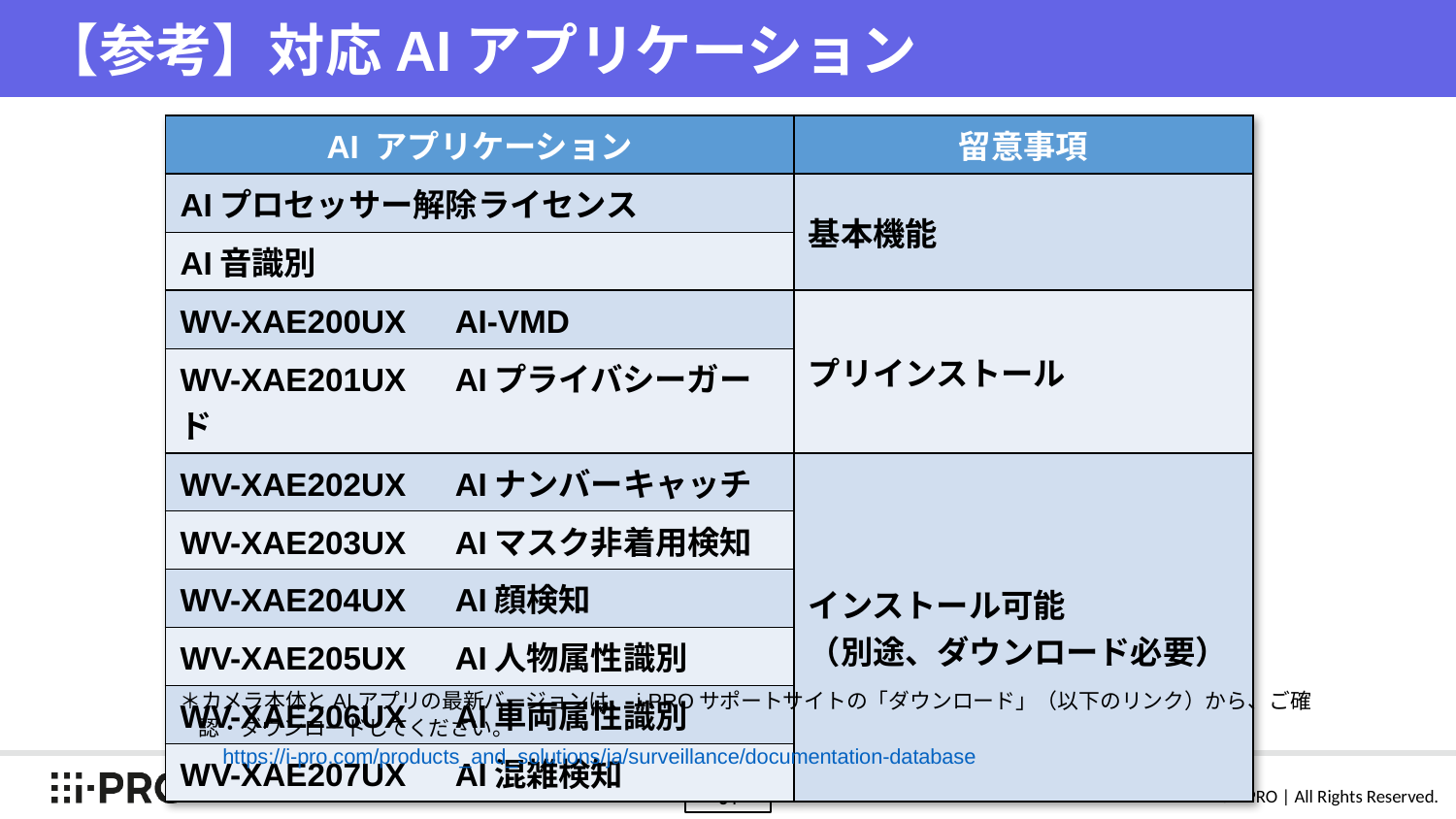

# 【参考】対応AIアプリケーション
| AI アプリケーション | 留意事項 |
| --- | --- |
| AIプロセッサー解除ライセンス | 基本機能 |
| AI音識別 |  |
| WV-XAE200UX　AI-VMD | プリインストール |
| WV-XAE201UX　AIプライバシーガード | プリインストール |
| WV-XAE202UX　AIナンバーキャッチ | インストール可能 （別途、ダウンロード必要） |
| WV-XAE203UX　AIマスク非着用検知 |  |
| WV-XAE204UX　AI顔検知 |  |
| WV-XAE205UX　AI人物属性識別 |  |
| WV-XAE206UX　AI車両属性識別 |  |
| WV-XAE207UX　AI混雑検知 |  |
＊カメラ本体とAIアプリの最新バージョンは、i-PROサポートサイトの「ダウンロード」（以下のリンク）から、ご確認・ダウンロードしてください。
https://i-pro.com/products_and_solutions/ja/surveillance/documentation-database